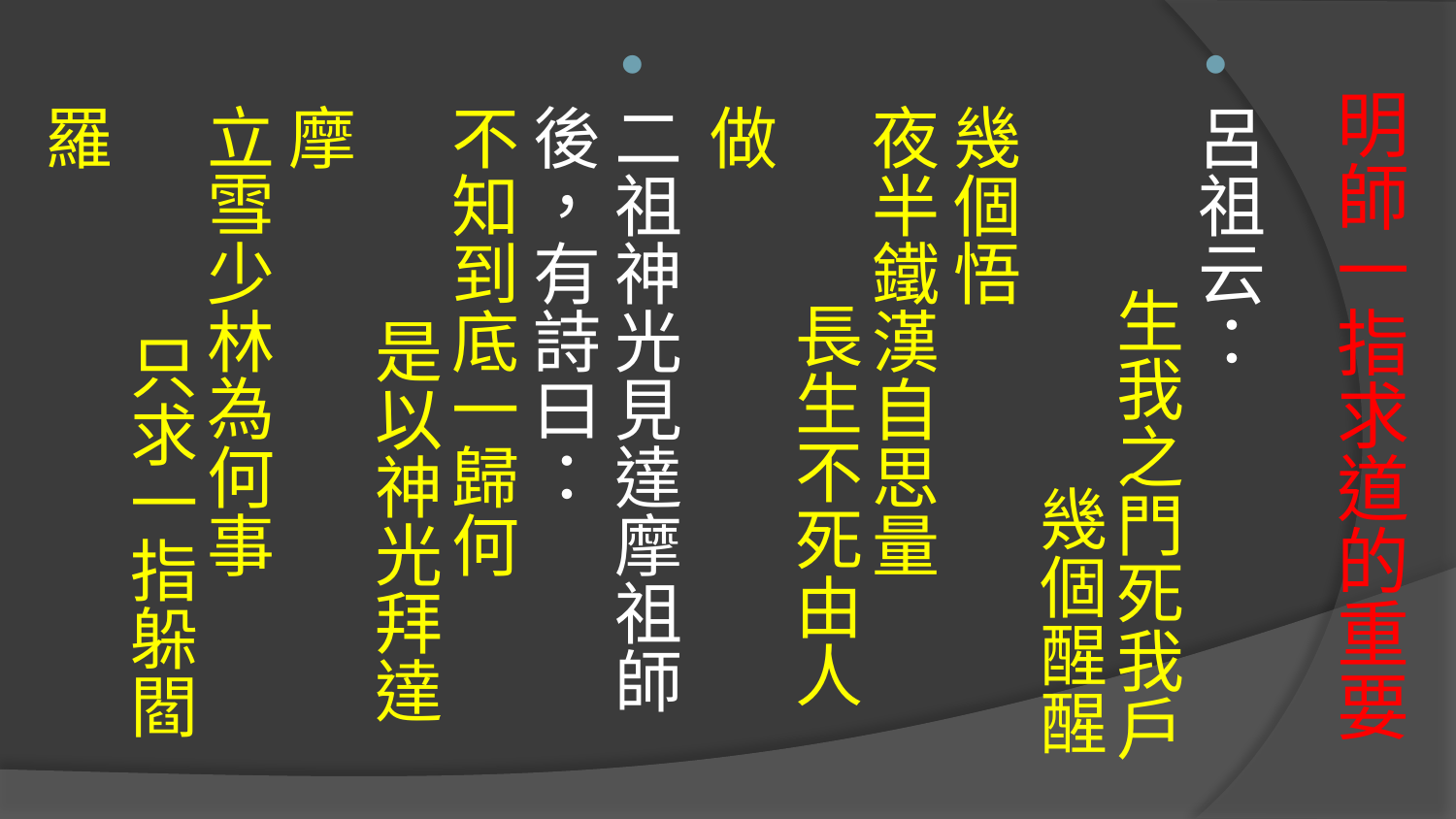

呂祖云：                                       生我之門死我戶                          幾個醒醒幾個悟
夜半鐵漢自思量                          長生不死由人做
二祖神光見達摩祖師後，有詩曰：
不知到底一歸何                           是以神光拜達摩
立雪少林為何事                            只求一指躲閻羅
# 明師一指求道的重要